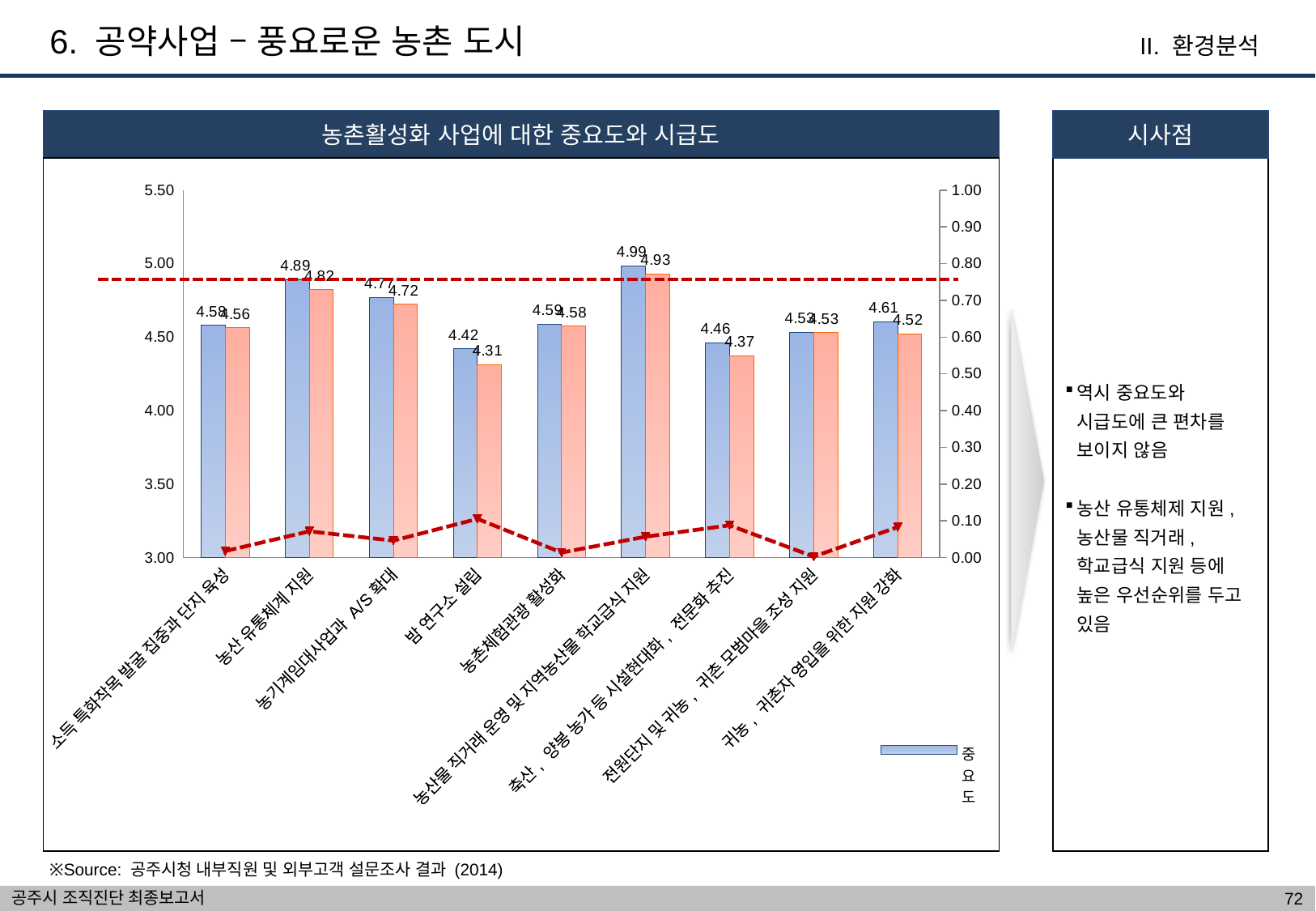

6. 공약사업 – 풍요로운 농촌 도시
II. 환경분석
농촌활성화 사업에 대한 중요도와 시급도
시사점

역시 중요도와 시급도에 큰 편차를 보이지 않음

농산 유통체제 지원, 농산물 직거래, 학교급식 지원 등에 높은 우선순위를 두고 있음

### Chart

| Category | 중요도 | 시급도 | Gap |
|---|---|---|---|
| 소득 특화작목 발굴 집중과 단지 육성 | 4.580281690140843 | 4.562499999999995 | 0.01778169014084874 |
| 농산 유통체계 지원 | 4.892957746478872 | 4.8215297450424925 | 0.07142800143638263 |
| 농기계임대사업과 A/S확대 | 4.7705382436260635 | 4.724431818181814 | 0.04610642544424609 |
| 밤 연구소 설립 | 4.419718309859154 | 4.314447592067986 | 0.10527071779116426 |
| 농촌체험관광 활성화 | 4.588732394366198 | 4.5750708215297475 | 0.013661572836446654 |
| 농산물 직거래 운영 및 지역농산물 학교급식 지원 | 4.985915492957747 | 4.929178470254955 | 0.05673702270279172 |
| 축산, 양봉 농가 등 시설현대화, 전문화 추진 | 4.461756373937678 | 4.3739376770538225 | 0.08781869688385237 |
| 전원단지 및 귀농, 귀촌 모범마을 조성 지원 | 4.5323943661971775 | 4.529745042492928 | 0.002649323704255306 |
| 귀농, 귀촌자 영입을 위한 지원 강화 | 4.6056338028168975 | 4.522727272727268 | 0.0829065300896277 |
※ Source: 공주시청 내부직원 및 외부고객 설문조사 결과 (2014)